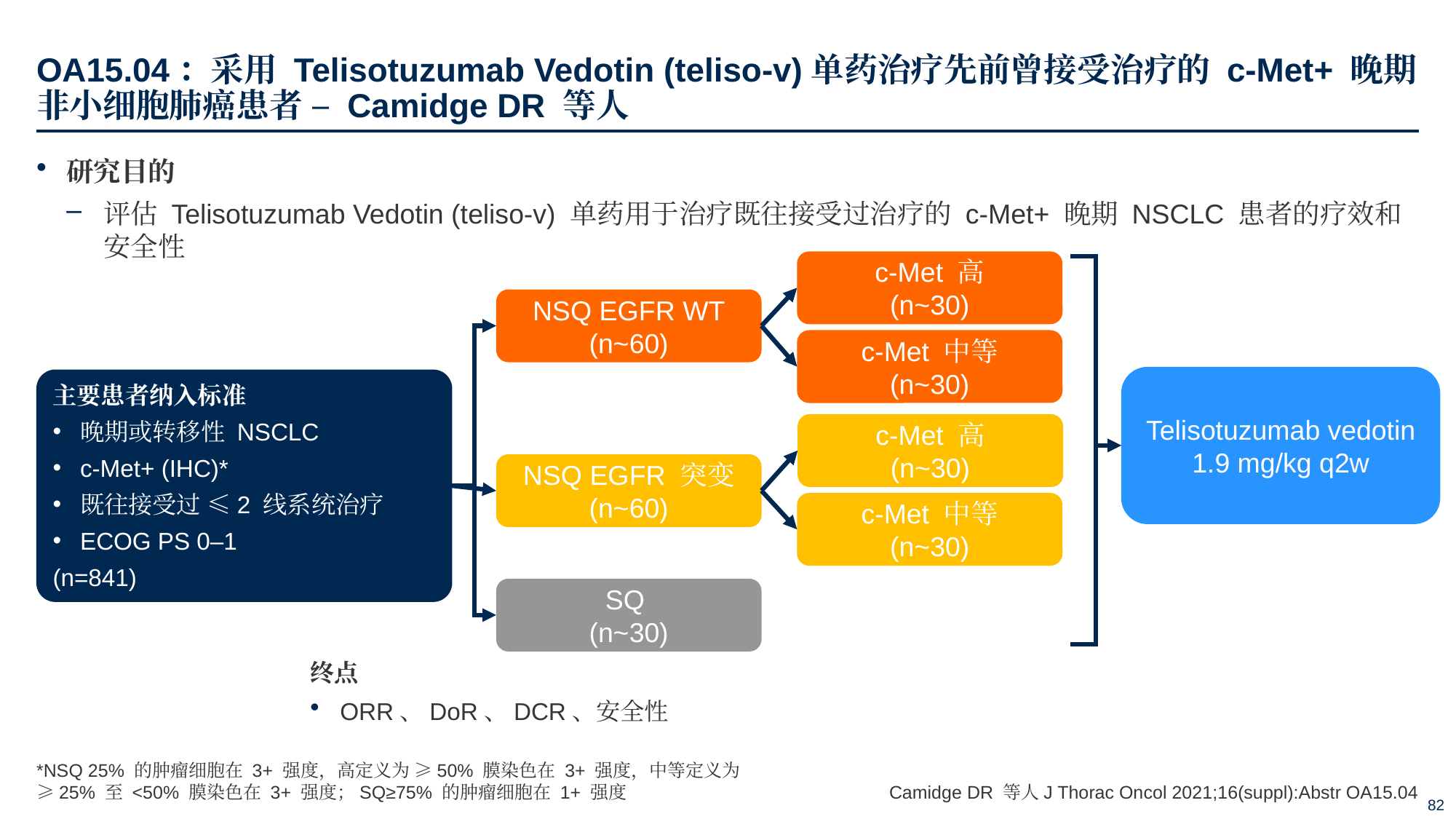

# OA15.04：采用 Telisotuzumab Vedotin (teliso-v)单药治疗先前曾接受治疗的 c-Met+ 晚期非小细胞肺癌患者 – Camidge DR 等人
研究目的
评估 Telisotuzumab Vedotin (teliso-v) 单药用于治疗既往接受过治疗的 c-Met+ 晚期 NSCLC 患者的疗效和安全性
c-Met 高
(n~30)
NSQ EGFR WT (n~60)
c-Met 中等
(n~30)
Telisotuzumab vedotin 1.9 mg/kg q2w
主要患者纳入标准
晚期或转移性 NSCLC
c-Met+ (IHC)*
既往接受过 ≤2 线系统治疗
ECOG PS 0–1
(n=841)
c-Met 高
(n~30)
NSQ EGFR 突变 (n~60)
c-Met 中等
(n~30)
SQ
(n~30)
终点
ORR、DoR、DCR、安全性

*NSQ 25% 的肿瘤细胞在 3+ 强度，高定义为 ≥50% 膜染色在 3+ 强度，中等定义为 ≥25% 至 <50% 膜染色在 3+ 强度；SQ≥75% 的肿瘤细胞在 1+ 强度
Camidge DR 等人J Thorac Oncol 2021;16(suppl):Abstr OA15.04